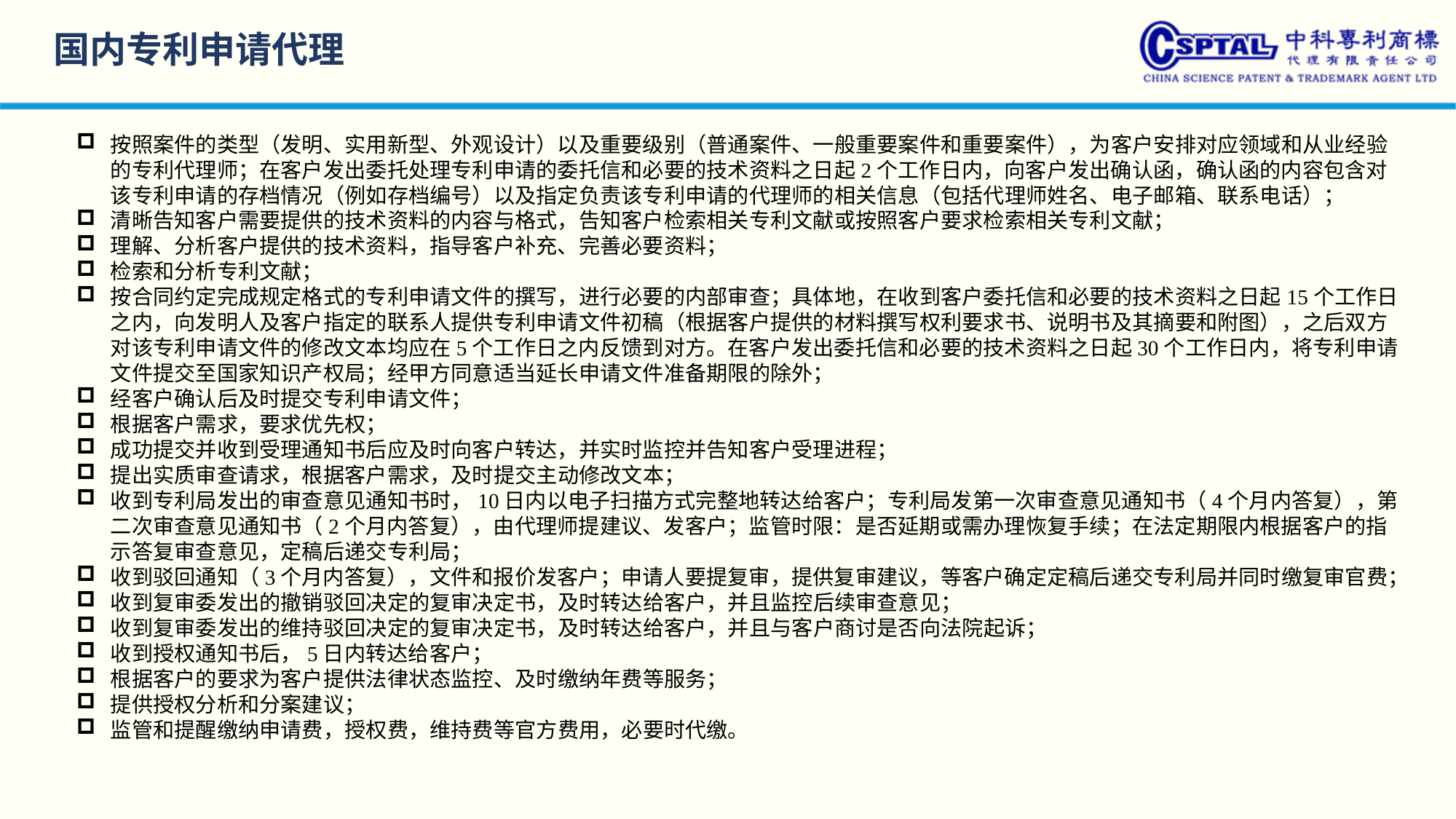

国内专利申请代理
按照案件的类型（发明、实用新型、外观设计）以及重要级别（普通案件、一般重要案件和重要案件），为客户安排对应领域和从业经验的专利代理师；在客户发出委托处理专利申请的委托信和必要的技术资料之日起2个工作日内，向客户发出确认函，确认函的内容包含对该专利申请的存档情况（例如存档编号）以及指定负责该专利申请的代理师的相关信息（包括代理师姓名、电子邮箱、联系电话）；
清晰告知客户需要提供的技术资料的内容与格式，告知客户检索相关专利文献或按照客户要求检索相关专利文献；
理解、分析客户提供的技术资料，指导客户补充、完善必要资料；
检索和分析专利文献；
按合同约定完成规定格式的专利申请文件的撰写，进行必要的内部审查；具体地，在收到客户委托信和必要的技术资料之日起15个工作日之内，向发明人及客户指定的联系人提供专利申请文件初稿（根据客户提供的材料撰写权利要求书、说明书及其摘要和附图），之后双方对该专利申请文件的修改文本均应在5个工作日之内反馈到对方。在客户发出委托信和必要的技术资料之日起30个工作日内，将专利申请文件提交至国家知识产权局；经甲方同意适当延长申请文件准备期限的除外；
经客户确认后及时提交专利申请文件；
根据客户需求，要求优先权；
成功提交并收到受理通知书后应及时向客户转达，并实时监控并告知客户受理进程；
提出实质审查请求，根据客户需求，及时提交主动修改文本；
收到专利局发出的审查意见通知书时，10日内以电子扫描方式完整地转达给客户；专利局发第一次审查意见通知书（4个月内答复），第二次审查意见通知书（2个月内答复），由代理师提建议、发客户；监管时限：是否延期或需办理恢复手续；在法定期限内根据客户的指示答复审查意见，定稿后递交专利局；
收到驳回通知（3个月内答复），文件和报价发客户；申请人要提复审，提供复审建议，等客户确定定稿后递交专利局并同时缴复审官费；
收到复审委发出的撤销驳回决定的复审决定书，及时转达给客户，并且监控后续审查意见；
收到复审委发出的维持驳回决定的复审决定书，及时转达给客户，并且与客户商讨是否向法院起诉；
收到授权通知书后，5日内转达给客户；
根据客户的要求为客户提供法律状态监控、及时缴纳年费等服务；
提供授权分析和分案建议；
监管和提醒缴纳申请费，授权费，维持费等官方费用，必要时代缴。